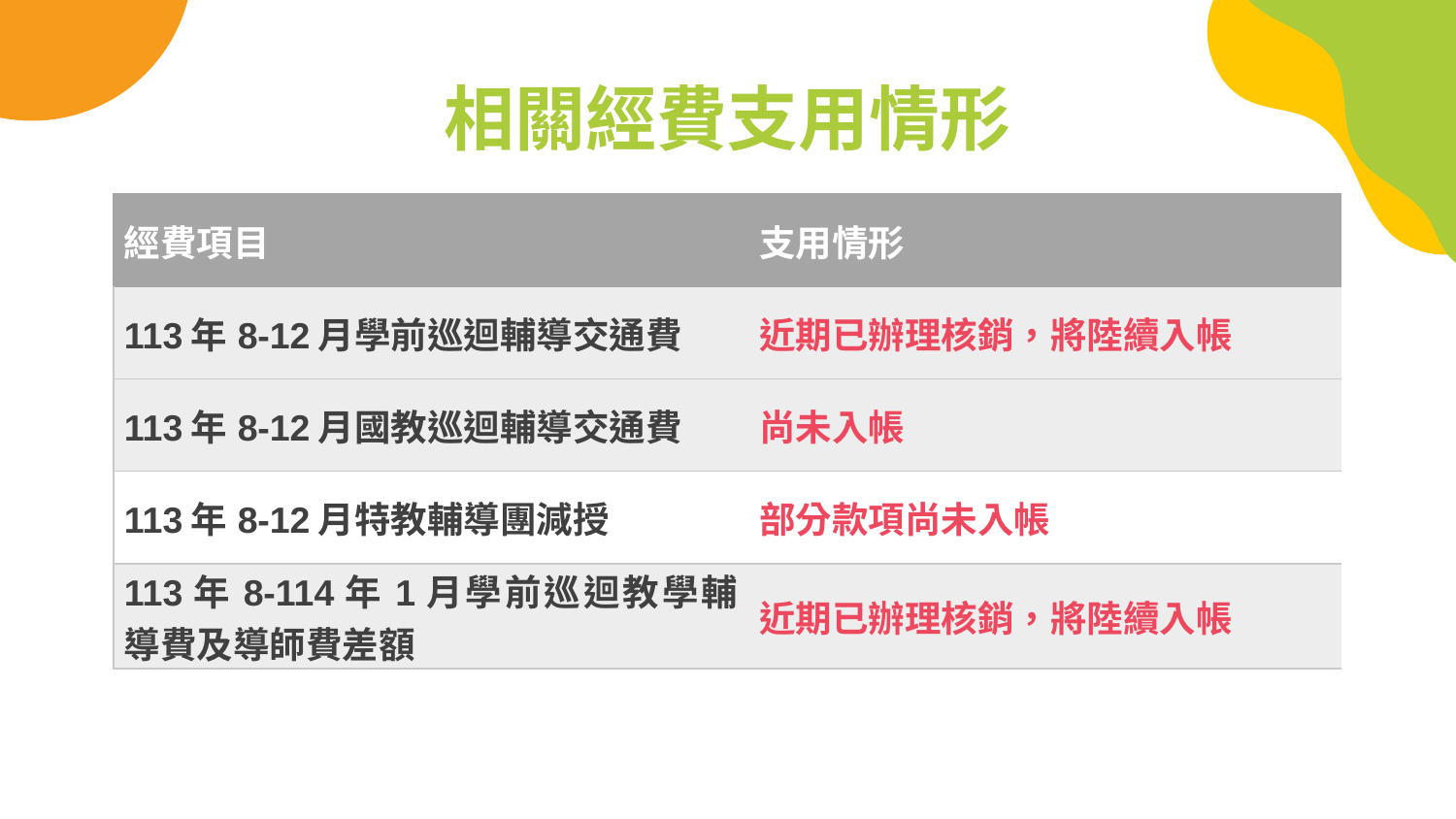

# 相關經費支用情形
| 經費項目 | 支用情形 |
| --- | --- |
| 113年8-12月學前巡迴輔導交通費 | 近期已辦理核銷，將陸續入帳 |
| 113年8-12月國教巡迴輔導交通費 | 尚未入帳 |
| 113年8-12月特教輔導團減授 | 部分款項尚未入帳 |
| 113年8-114年1月學前巡迴教學輔導費及導師費差額 | 近期已辦理核銷，將陸續入帳 |